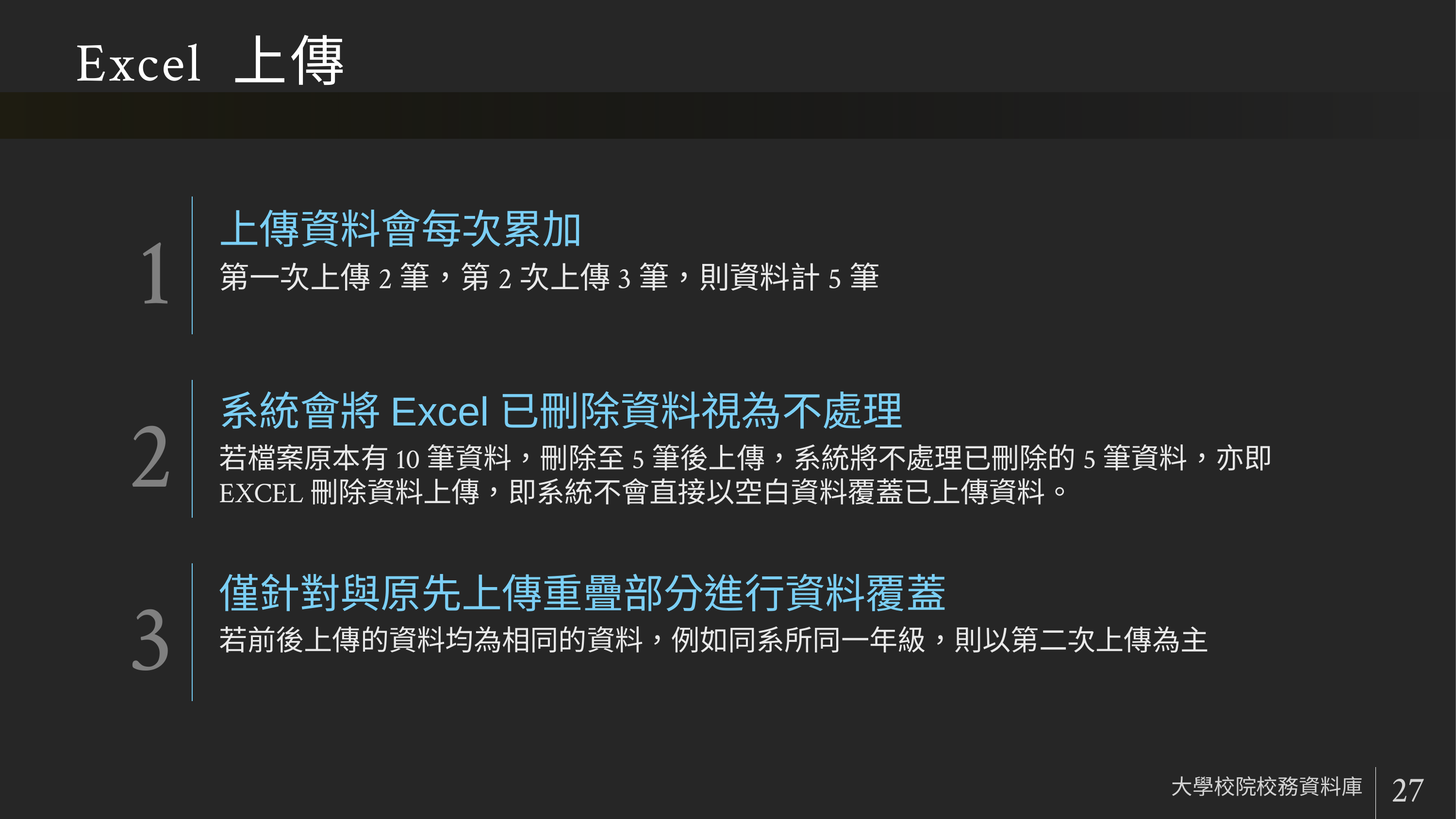

# Excel 上傳

上傳資料會每次累加
第一次上傳2筆，第2次上傳3筆，則資料計5筆
系統會將Excel已刪除資料視為不處理
若檔案原本有10筆資料，刪除至5筆後上傳，系統將不處理已刪除的5筆資料，亦即EXCEL刪除資料上傳，即系統不會直接以空白資料覆蓋已上傳資料。
僅針對與原先上傳重疊部分進行資料覆蓋
若前後上傳的資料均為相同的資料，例如同系所同一年級，則以第二次上傳為主
大學校院校務資料庫
27